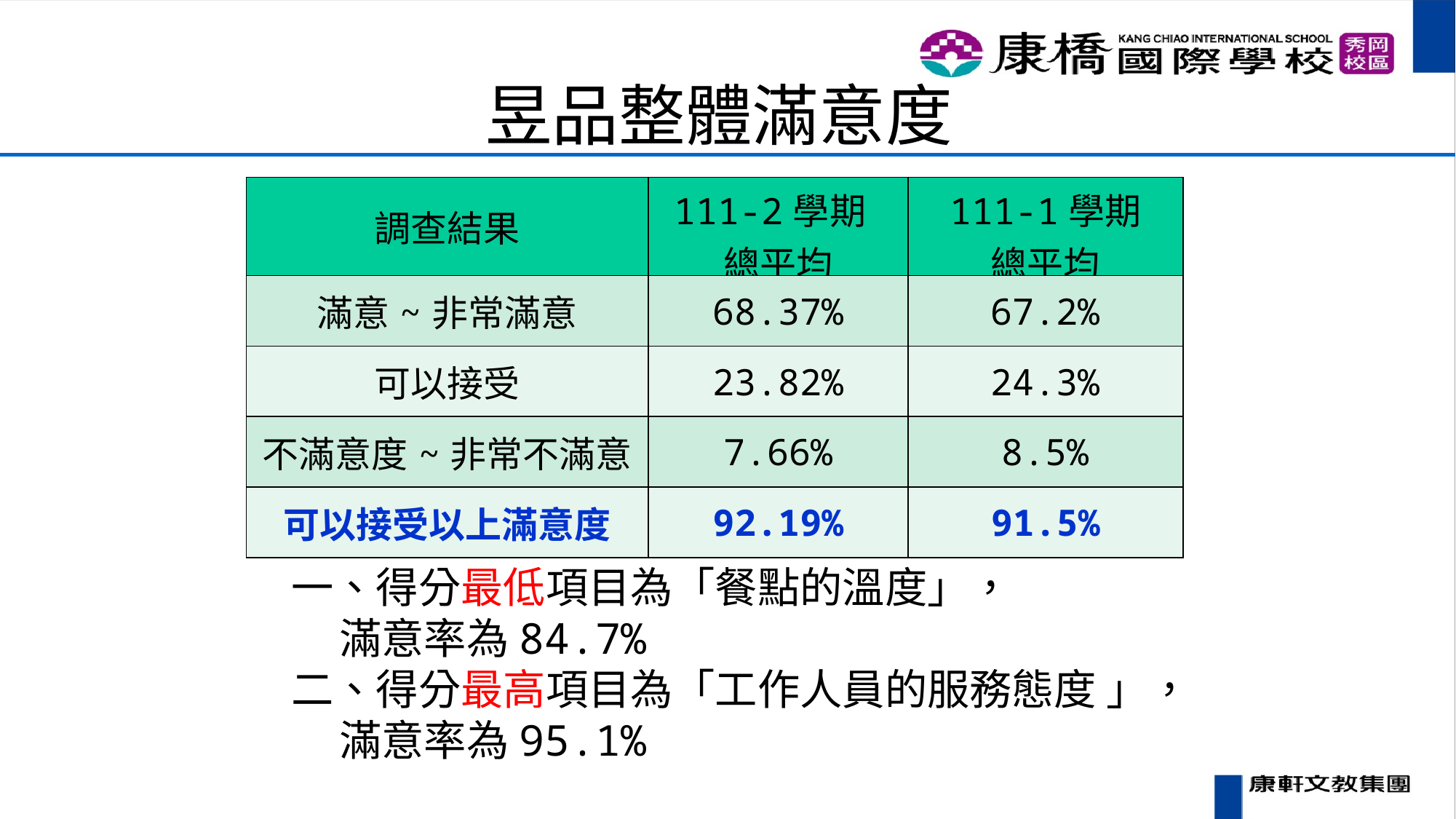

昱品整體滿意度
| 調查結果 | 111-2學期 總平均 | 111-1學期 總平均 |
| --- | --- | --- |
| 滿意~非常滿意 | 68.37% | 67.2% |
| 可以接受 | 23.82% | 24.3% |
| 不滿意度~非常不滿意 | 7.66% | 8.5% |
| 可以接受以上滿意度 | 92.19% | 91.5% |
一、得分最低項目為「餐點的溫度」，
    滿意率為84.7%
二、得分最高項目為「工作人員的服務態度 」，
    滿意率為95.1%